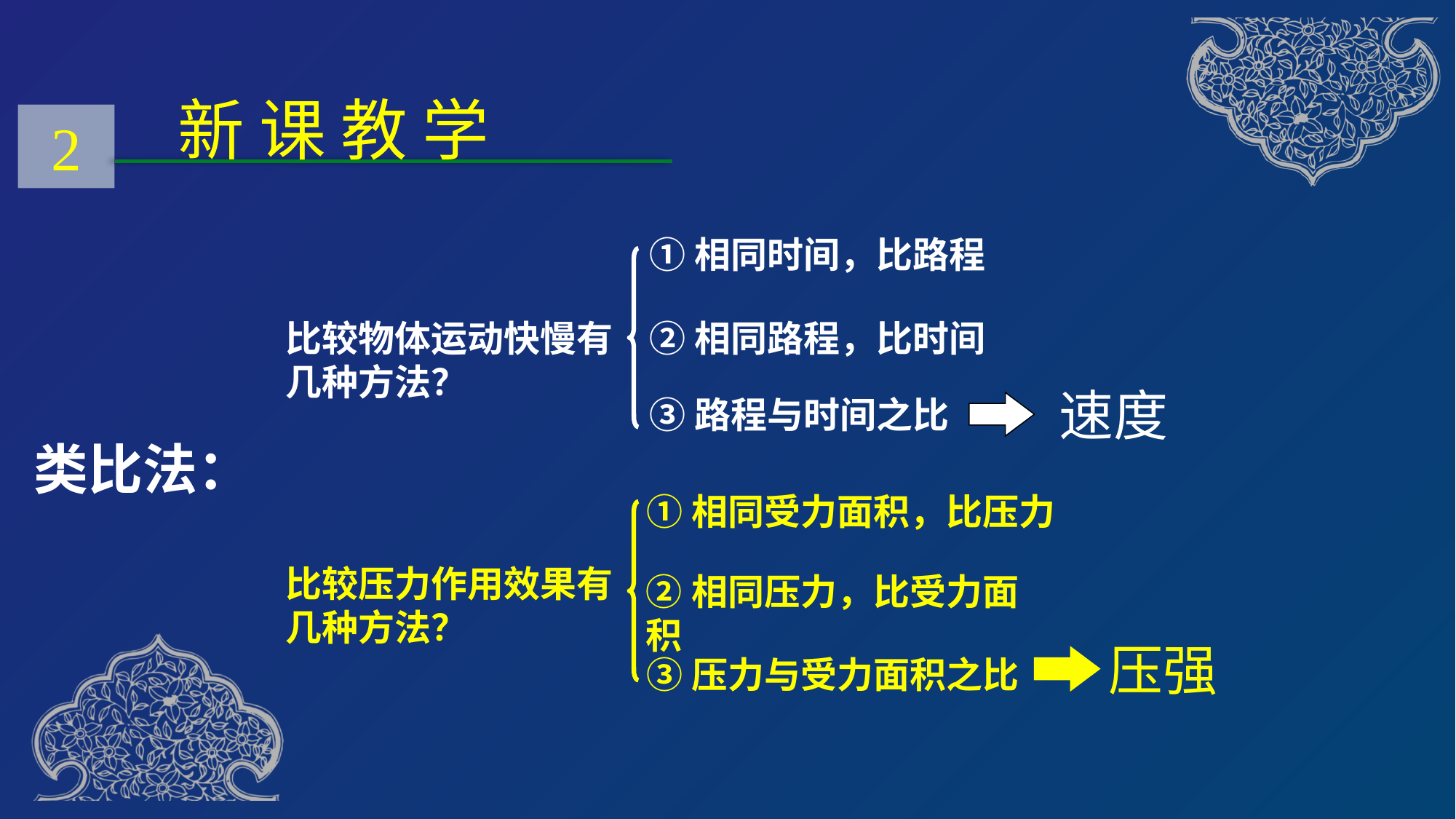

新 课 教 学

2
①相同时间，比路程

比较物体运动快慢有
几种方法？
②相同路程，比时间
速度
③路程与时间之比

类比法：
①相同受力面积，比压力

比较压力作用效果有
几种方法？
②相同压力，比受力面积
压强
③压力与受力面积之比